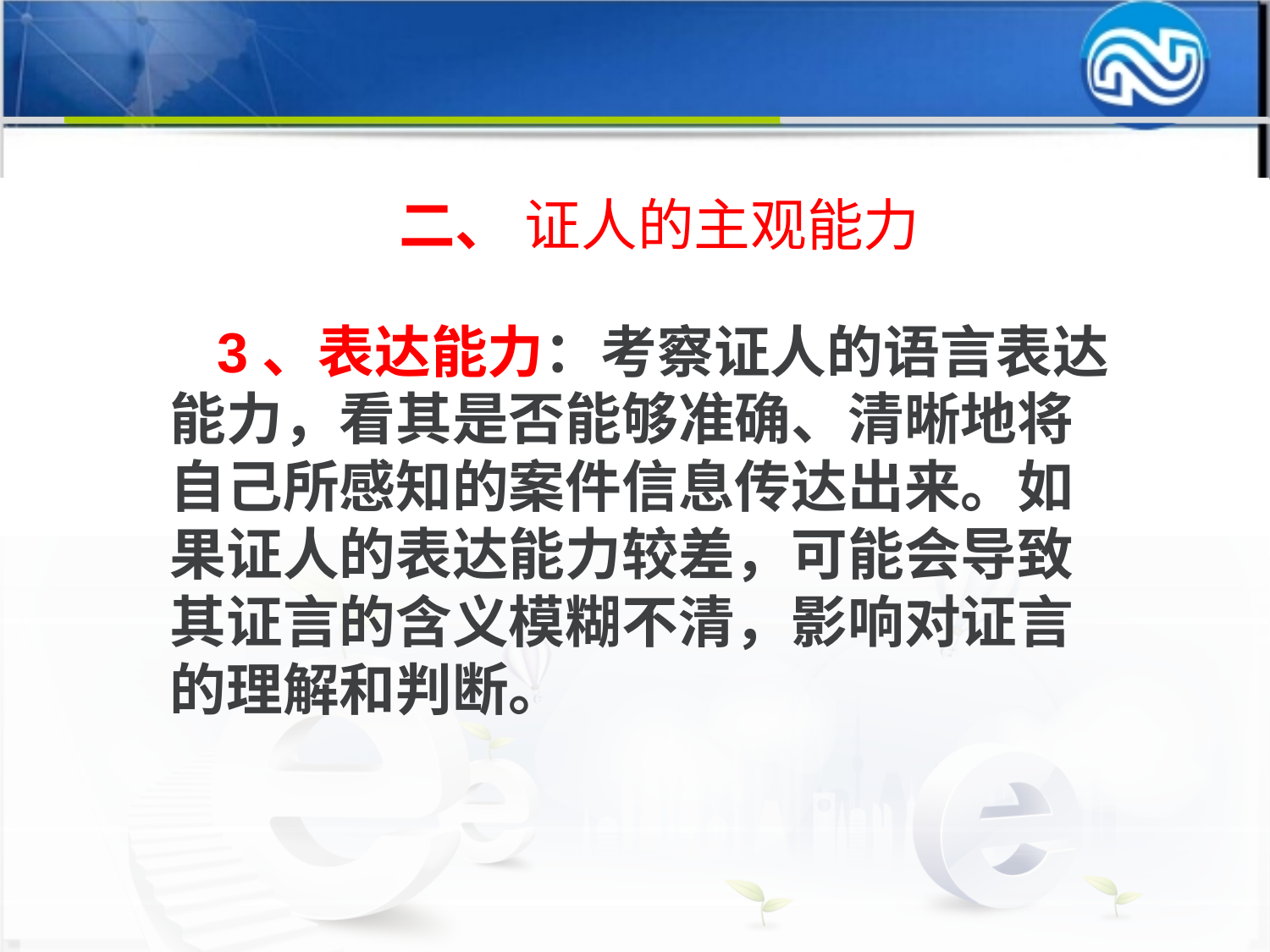

二、 证人的主观能力
   3、表达能力：考察证人的语言表达能力，看其是否能够准确、清晰地将自己所感知的案件信息传达出来。如果证人的表达能力较差，可能会导致其证言的含义模糊不清，影响对证言的理解和判断。